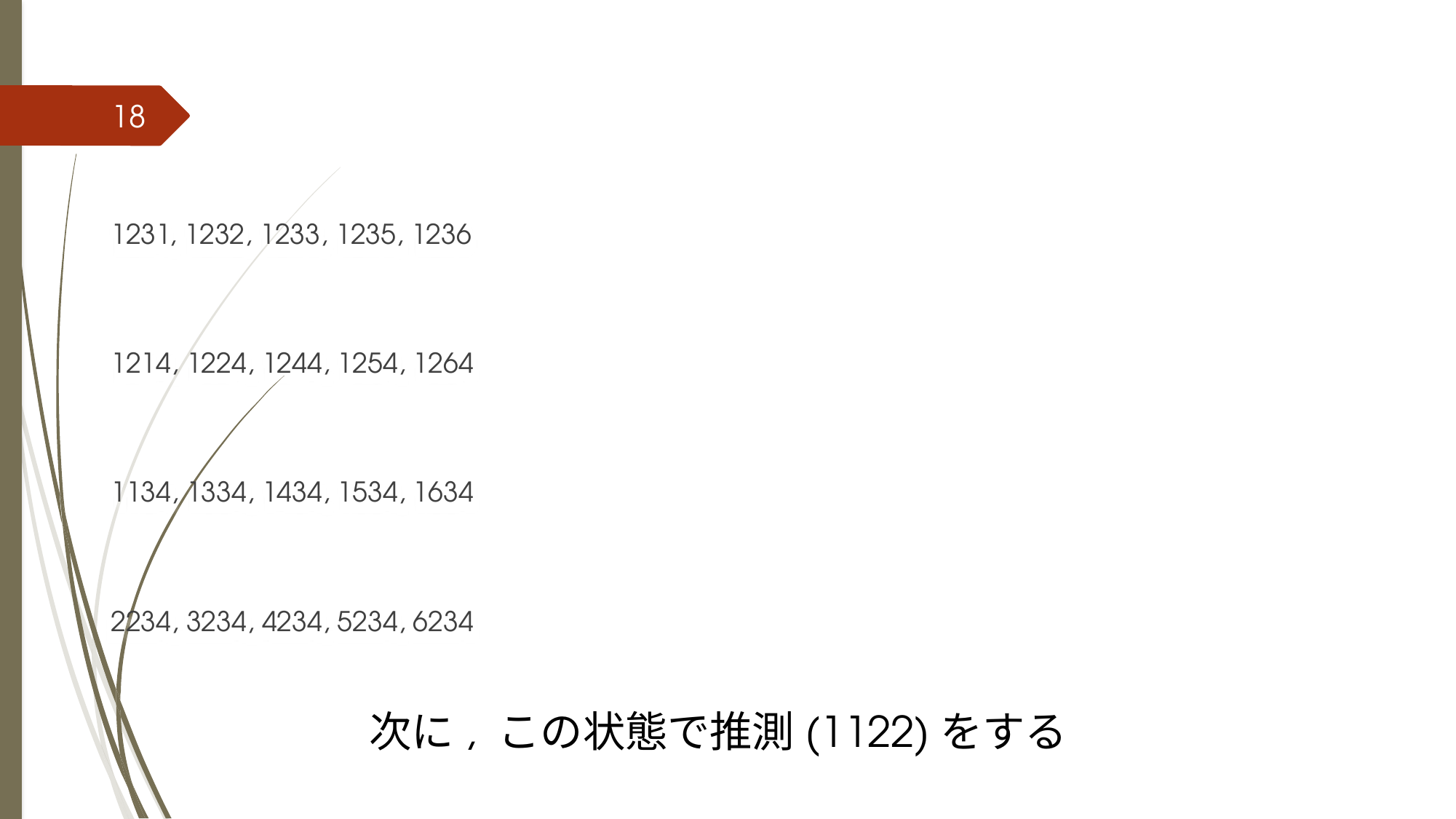

18
1231, 1232, 1233, 1235, 1236
1214, 1224, 1244, 1254, 1264
1134, 1334, 1434, 1534, 1634
2234, 3234, 4234, 5234, 6234
次に, この状態で推測(1122)をする